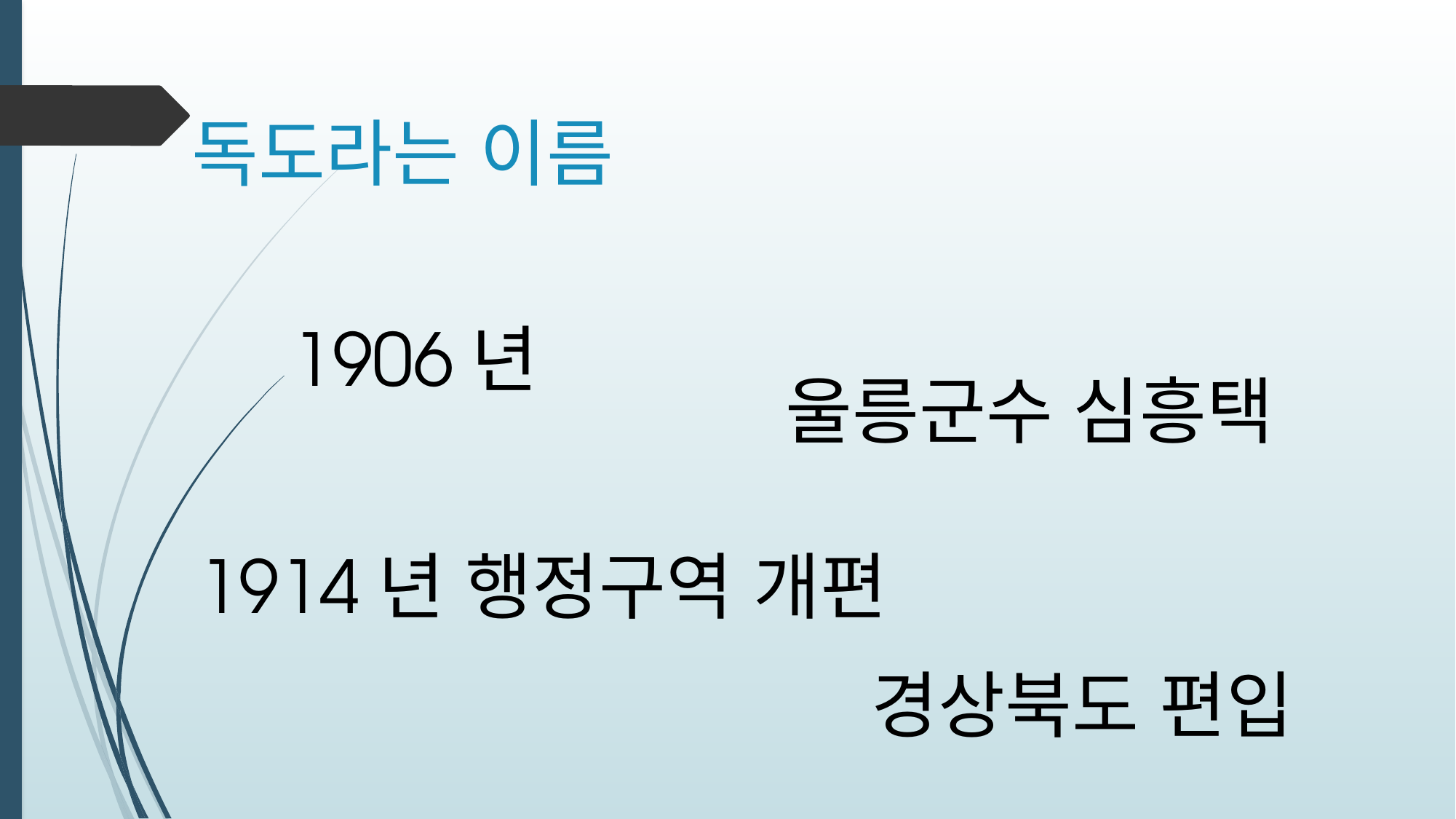

# 독도라는 이름
1906년
울릉군수 심흥택
1914년 행정구역 개편
경상북도 편입